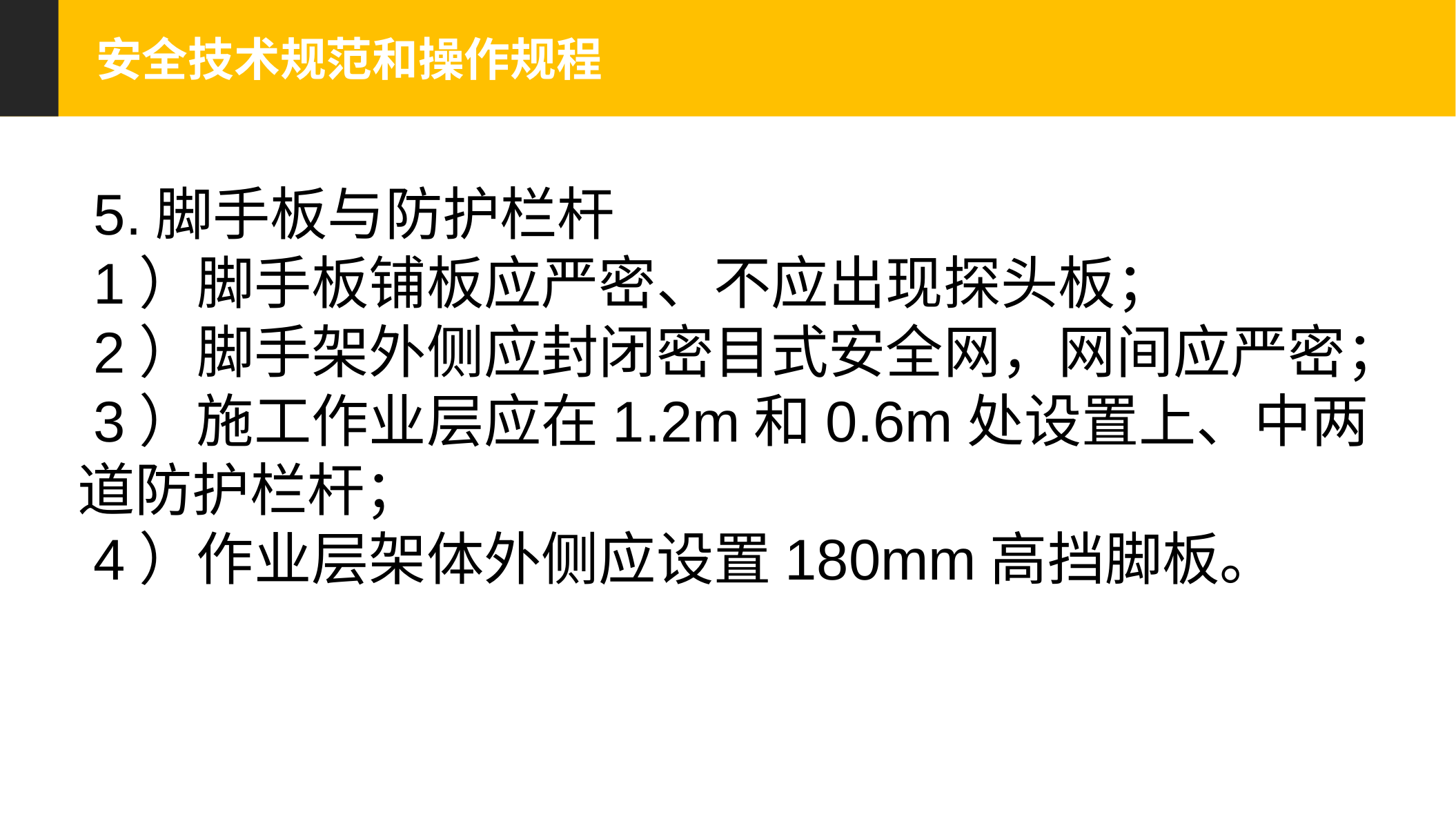

安全技术规范和操作规程
 5.脚手板与防护栏杆
 1）脚手板铺板应严密、不应出现探头板；
 2）脚手架外侧应封闭密目式安全网，网间应严密；
 3）施工作业层应在1.2m和0.6m处设置上、中两道防护栏杆；
 4）作业层架体外侧应设置180mm高挡脚板。